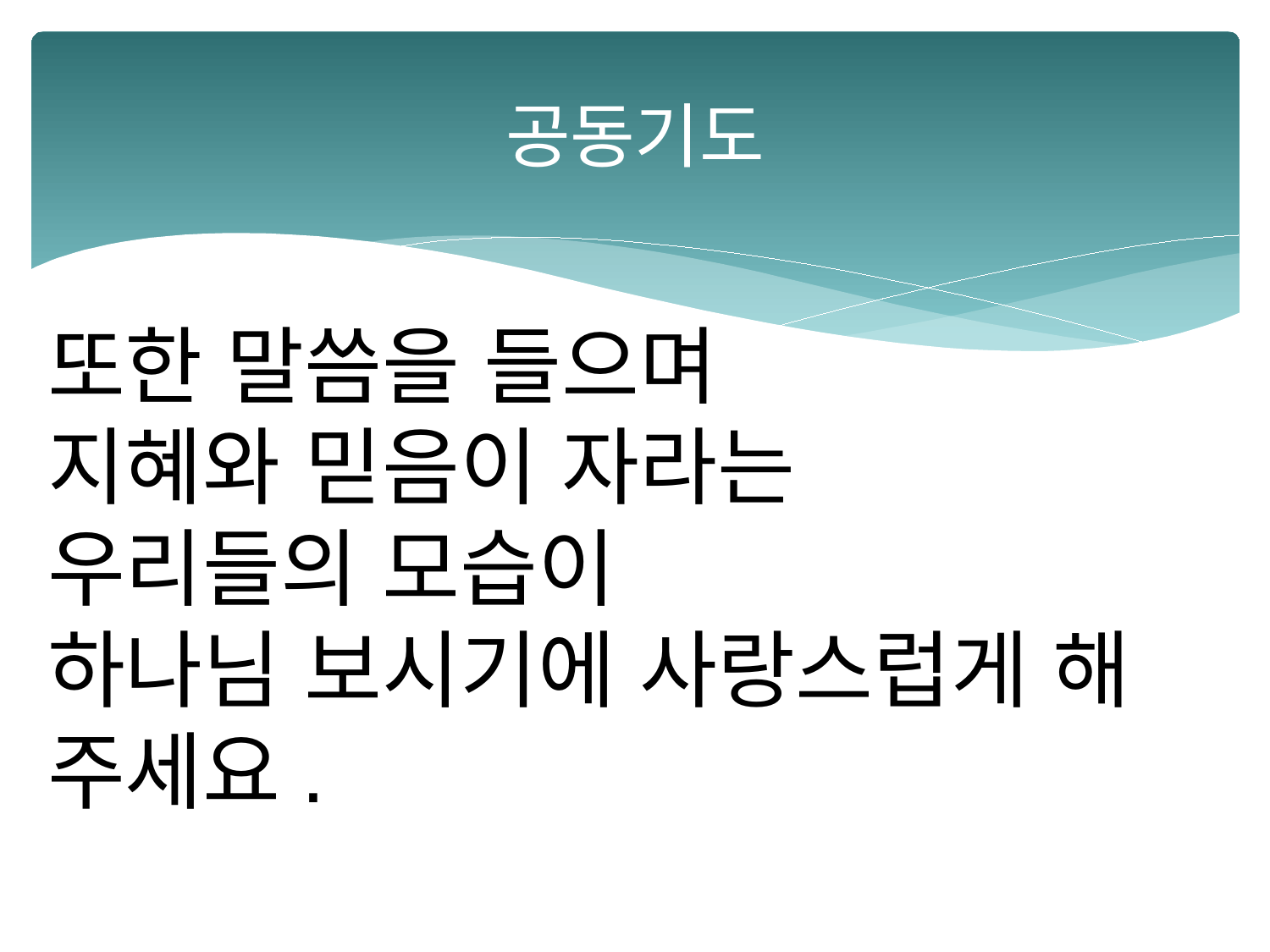

# 공동기도

또한 말씀을 들으며
지혜와 믿음이 자라는
우리들의 모습이
하나님 보시기에 사랑스럽게 해 주세요.